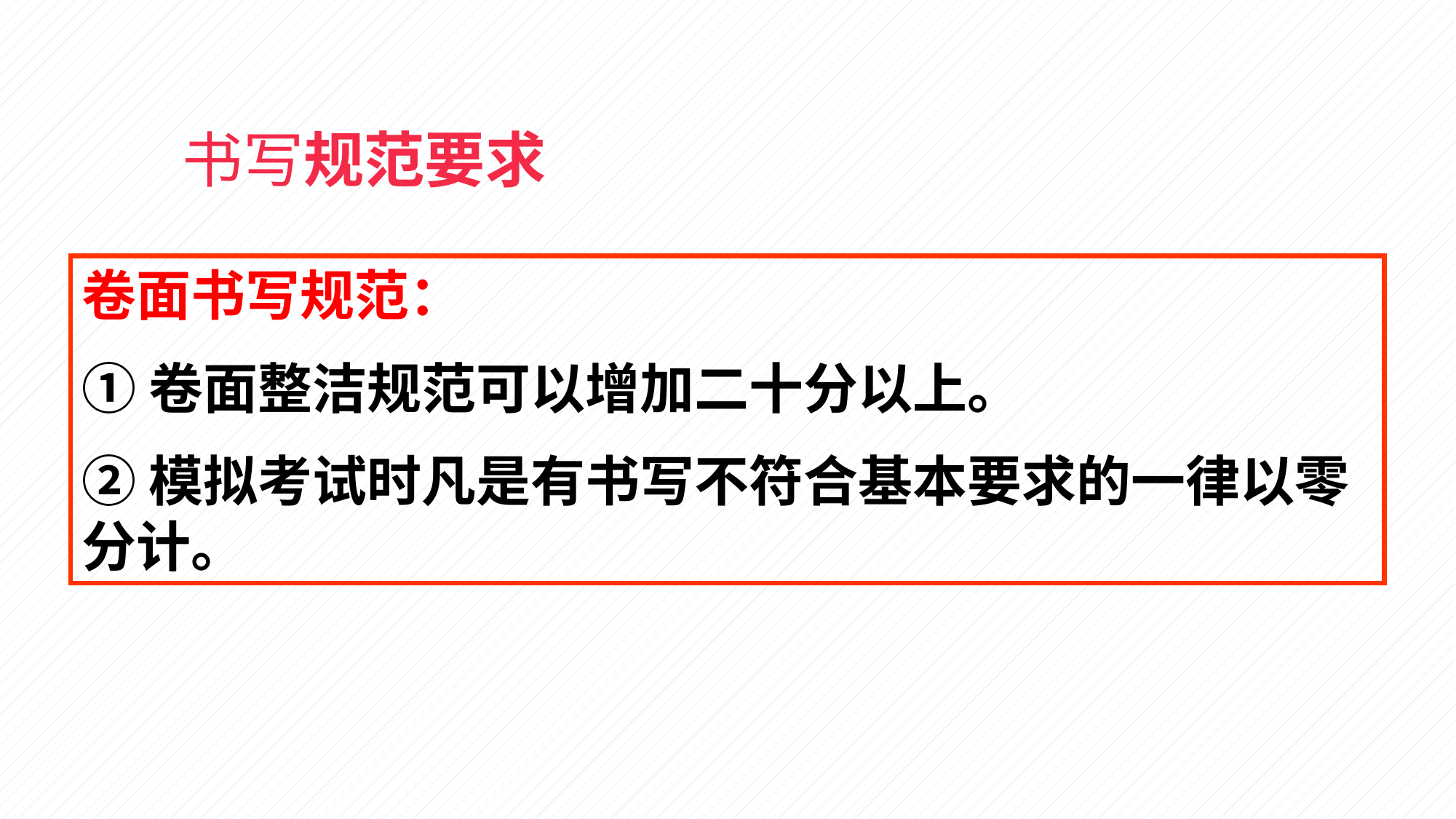

书写规范要求
卷面书写规范：
①卷面整洁规范可以增加二十分以上。
②模拟考试时凡是有书写不符合基本要求的一律以零分计。